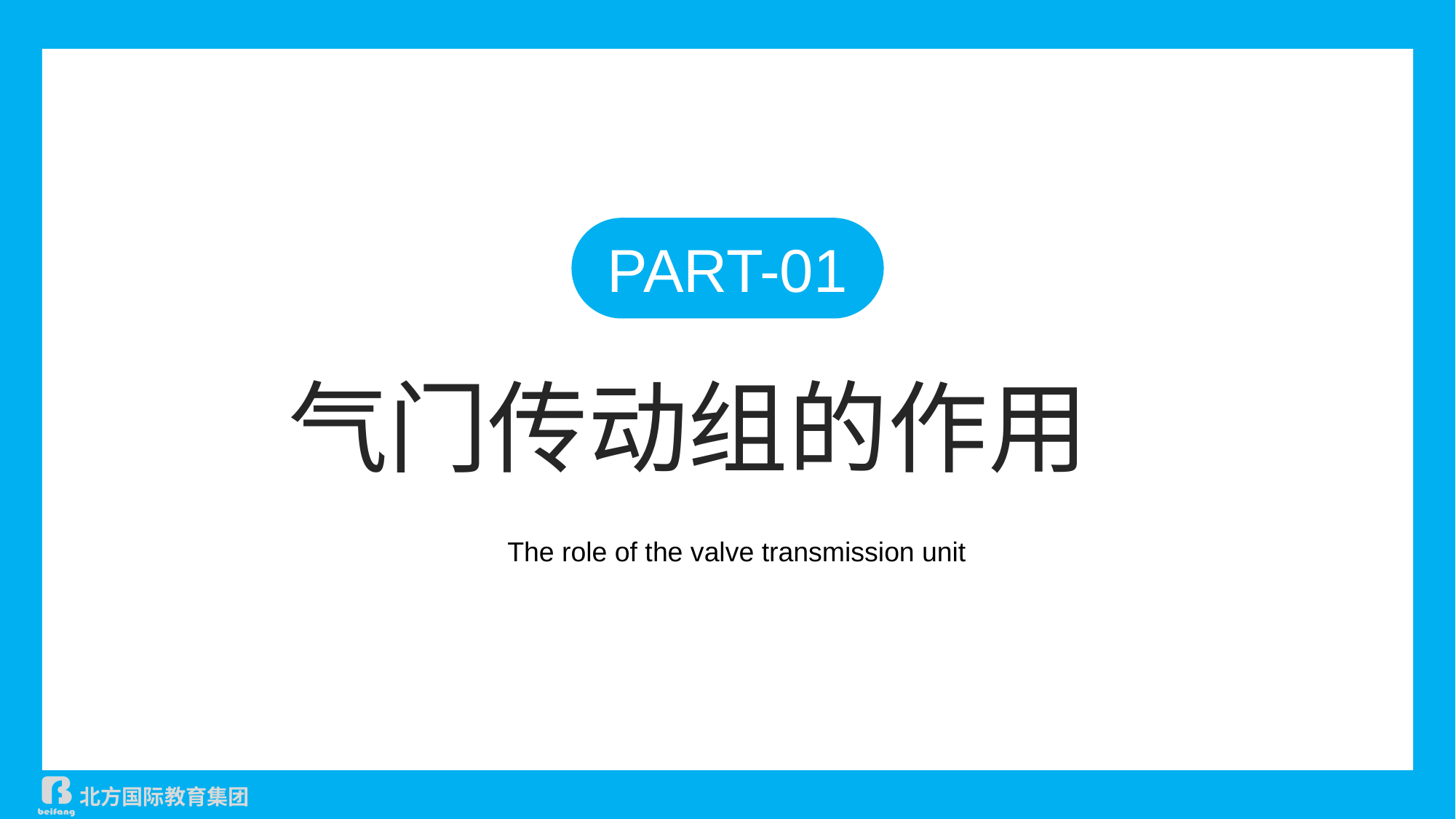

PART-01
气门传动组的作用
The role of the valve transmission unit